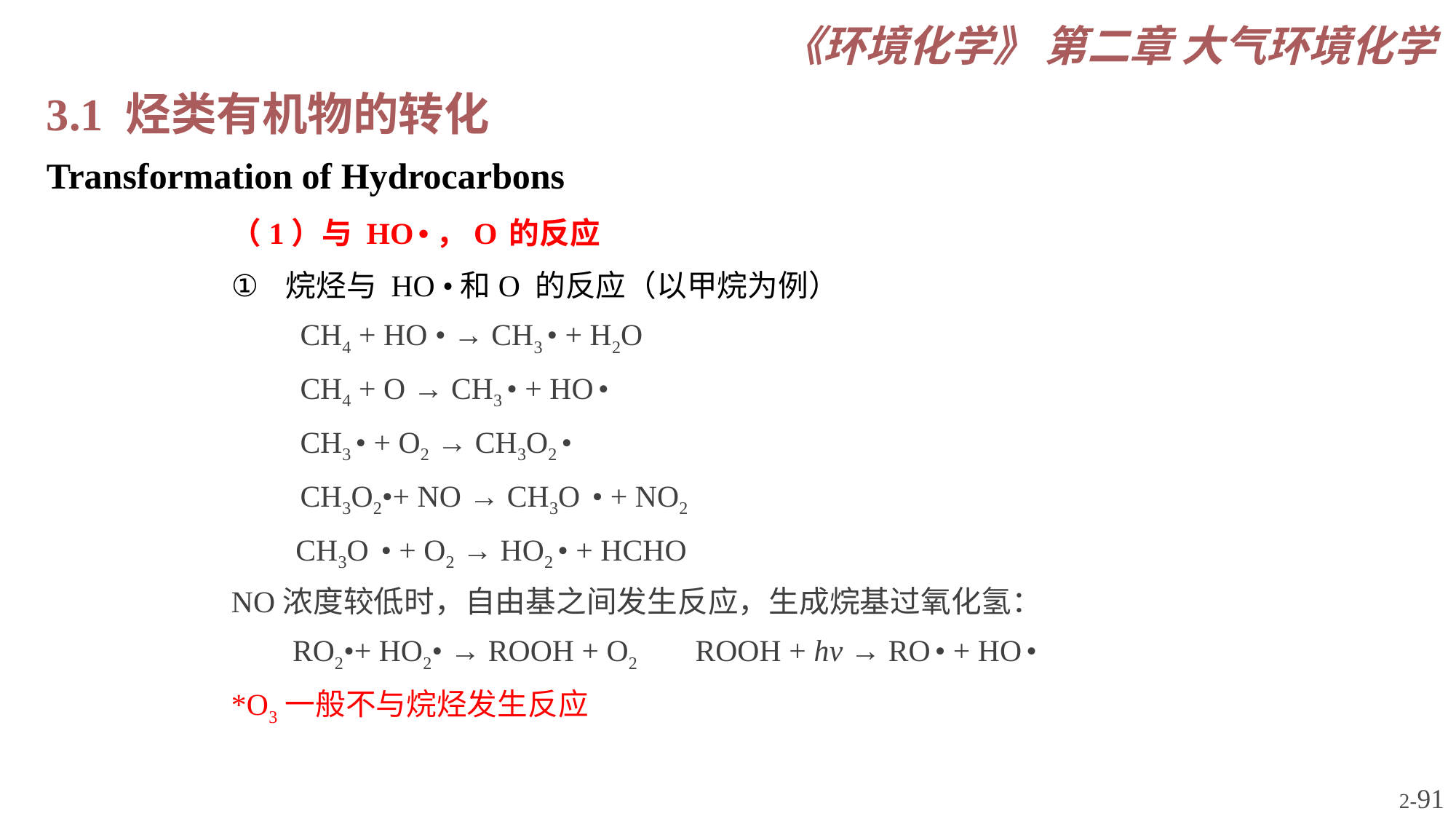

3.1 烃类有机物的转化
Transformation of Hydrocarbons
（1）与 HO •，O 的反应
烷烃与 HO •和O 的反应（以甲烷为例）
         CH4 + HO • → CH3 • + H2O
         CH4 + O → CH3 • + HO •
         CH3 • + O2 → CH3O2 •
         CH3O2•+ NO → CH3O  • + NO2
CH3O  • + O2 → HO2 • + HCHO
NO浓度较低时，自由基之间发生反应，生成烷基过氧化氢：
        RO2•+ HO2• → ROOH + O2        ROOH + hv → RO • + HO •
*O3一般不与烷烃发生反应
2-91